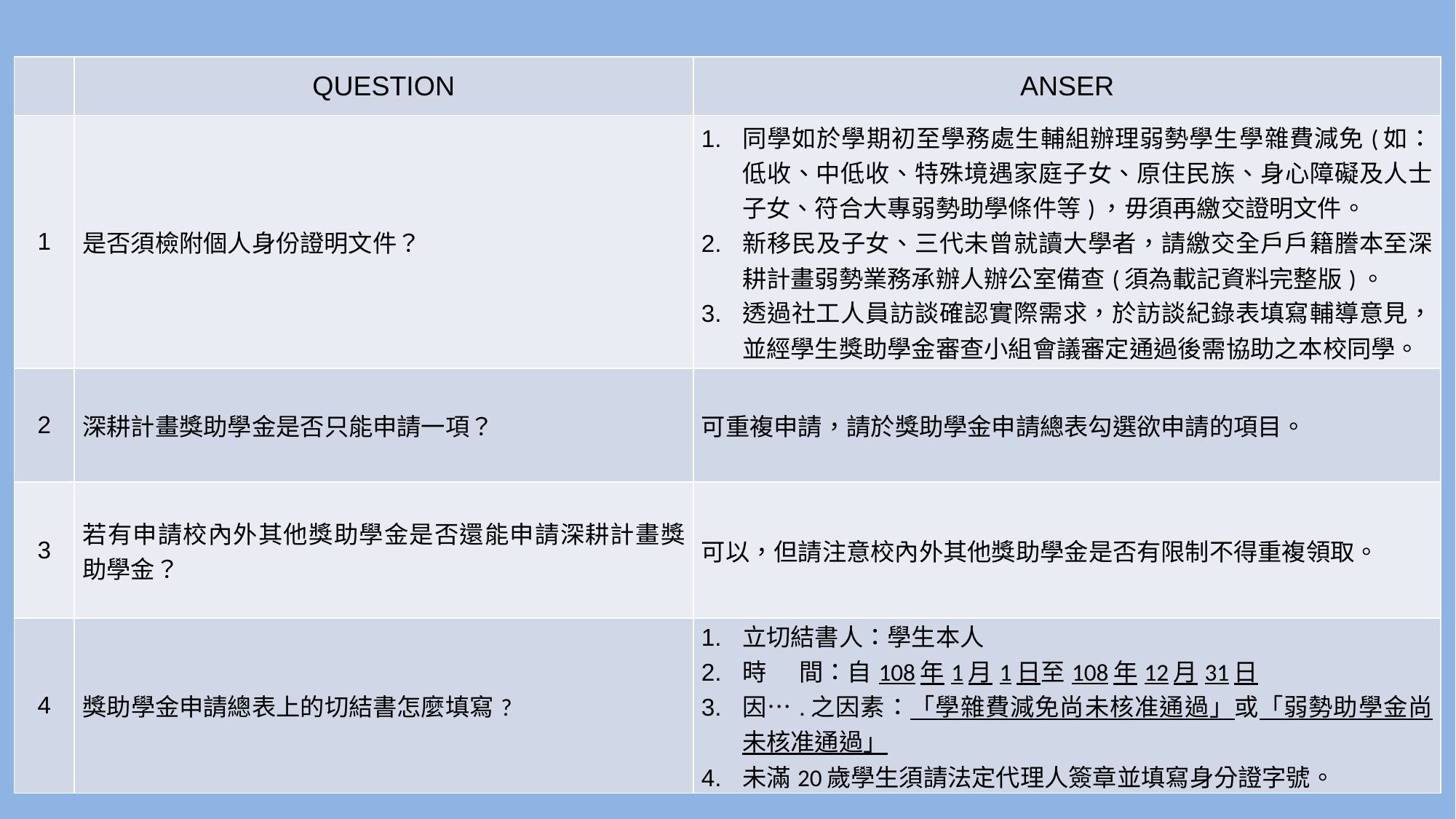

|  | QUESTION | ANSER |
| --- | --- | --- |
| 1 | 是否須檢附個人身份證明文件？ | 同學如於學期初至學務處生輔組辦理弱勢學生學雜費減免(如：低收、中低收、特殊境遇家庭子女、原住民族、身心障礙及人士子女、符合大專弱勢助學條件等)，毋須再繳交證明文件。 新移民及子女、三代未曾就讀大學者，請繳交全戶戶籍謄本至深耕計畫弱勢業務承辦人辦公室備查(須為載記資料完整版)。 透過社工人員訪談確認實際需求，於訪談紀錄表填寫輔導意見，並經學生獎助學金審查小組會議審定通過後需協助之本校同學。 |
| 2 | 深耕計畫獎助學金是否只能申請一項？ | 可重複申請，請於獎助學金申請總表勾選欲申請的項目。 |
| 3 | 若有申請校內外其他獎助學金是否還能申請深耕計畫獎助學金？ | 可以，但請注意校內外其他獎助學金是否有限制不得重複領取。 |
| 4 | 獎助學金申請總表上的切結書怎麼填寫? | 立切結書人：學生本人 時 間：自108年1月1日至108年12月31日 因….之因素：「學雜費減免尚未核准通過」或「弱勢助學金尚未核准通過」 未滿20歲學生須請法定代理人簽章並填寫身分證字號。 |